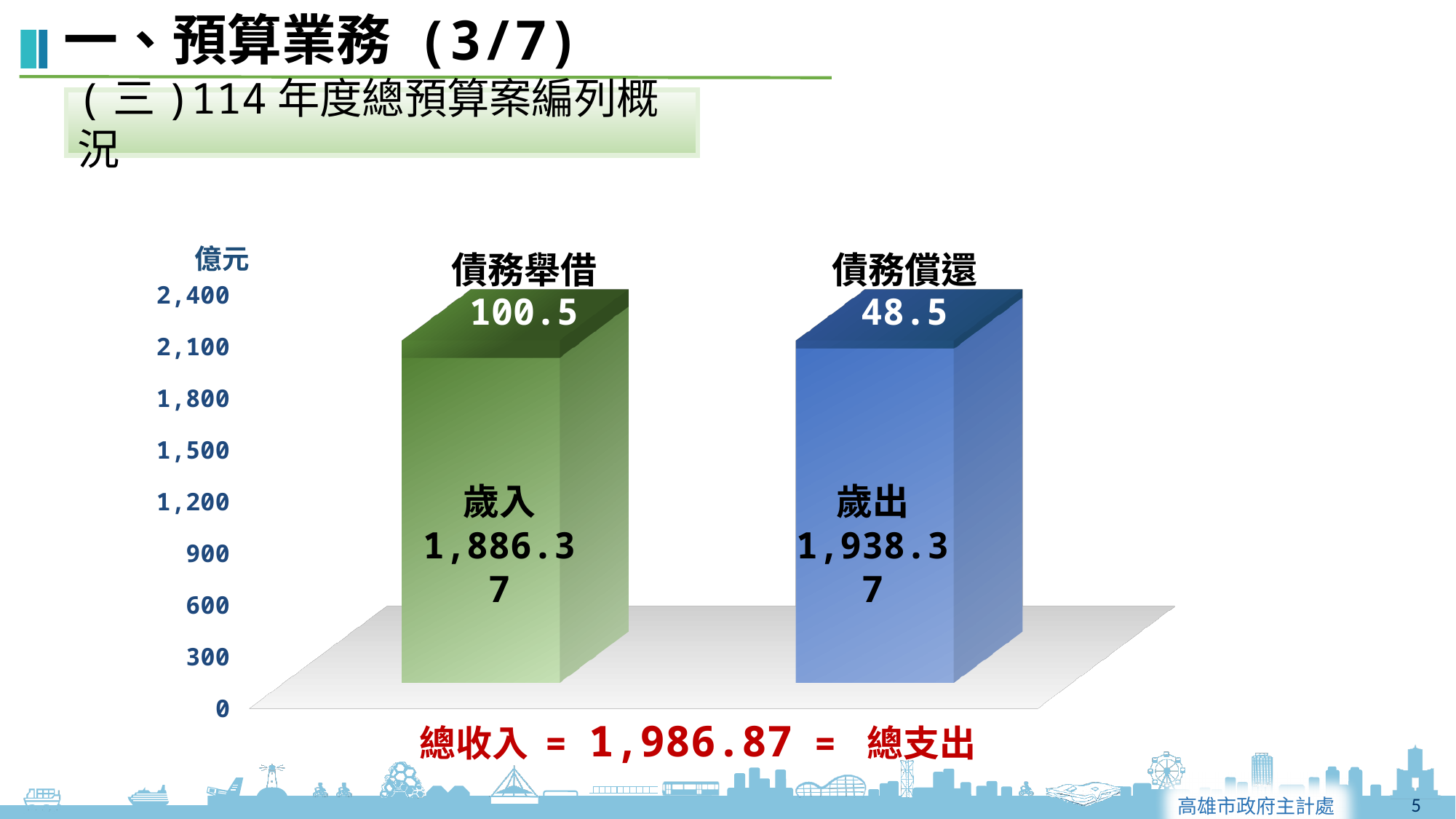

一、預算業務 (3/7)
(三)114年度總預算案編列概況

[unsupported chart]

億元
債務舉借
100.5
債務償還
48.5
歲入
1,886.37
歲出
1,938.37
總收入 = 1,986.87 = 總支出